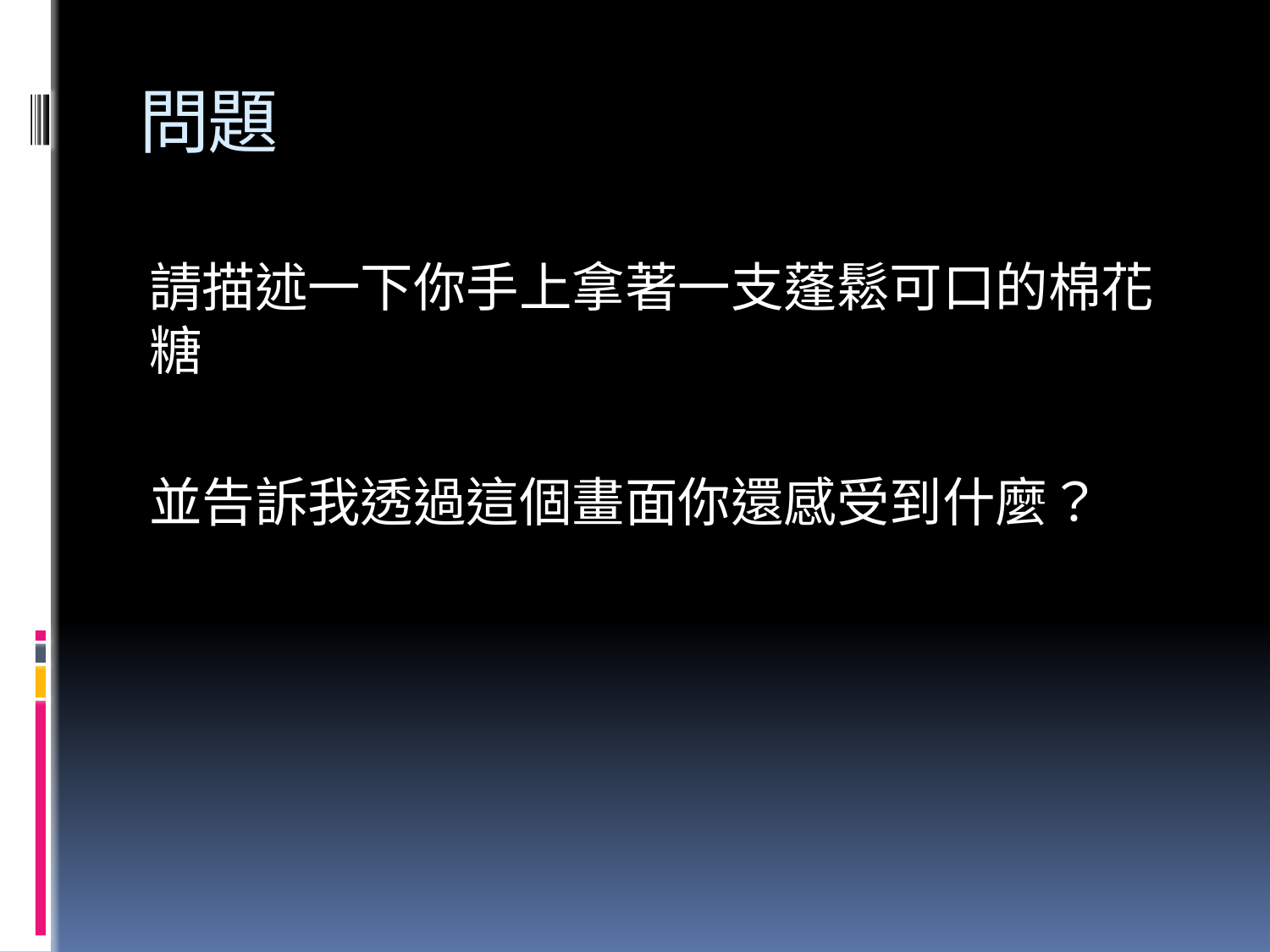

# 問題
請描述一下你手上拿著一支蓬鬆可口的棉花糖

並告訴我透過這個畫面你還感受到什麼？